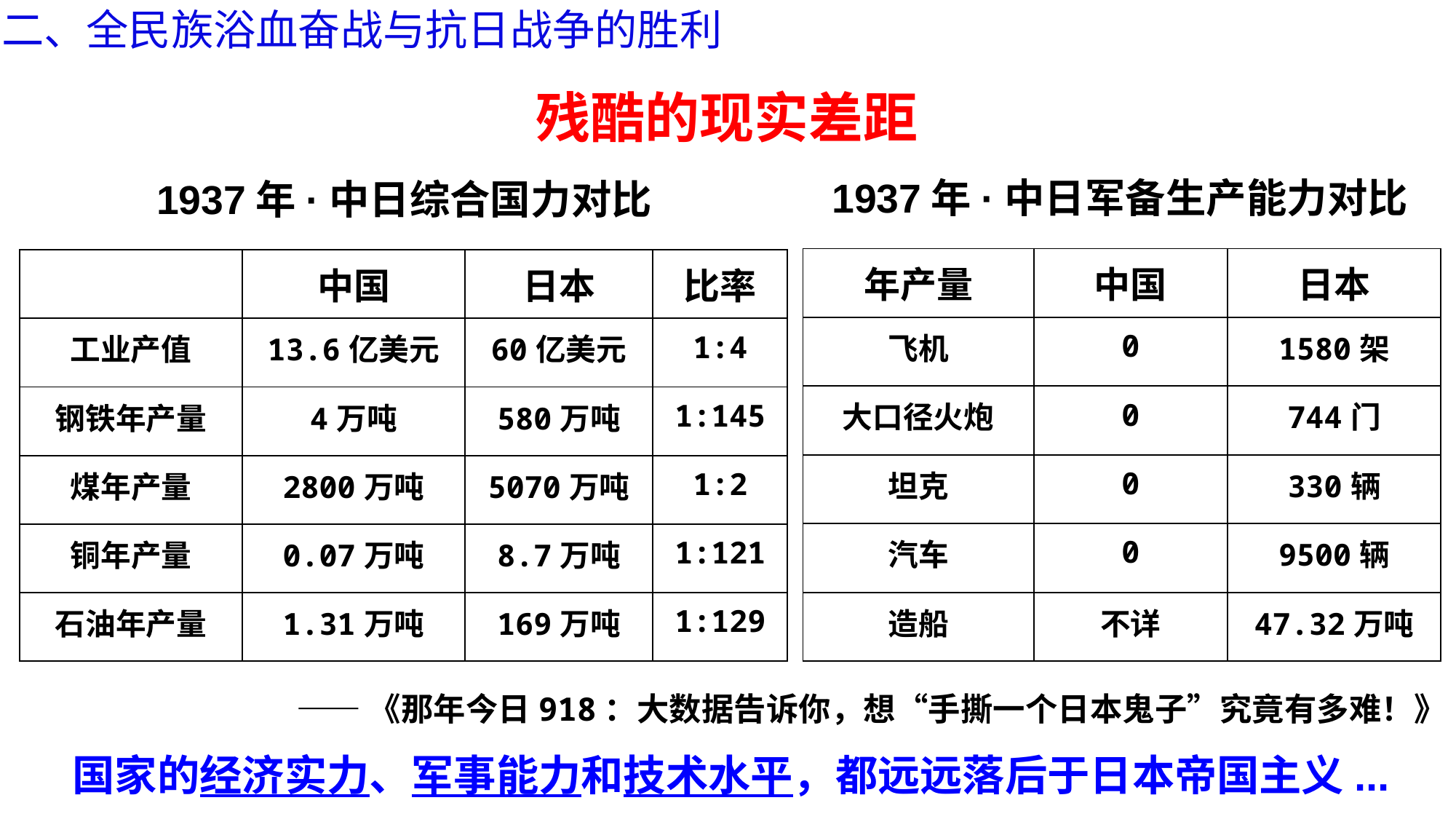

二、全民族浴血奋战与抗日战争的胜利
残酷的现实差距
1937年·中日军备生产能力对比
1937年·中日综合国力对比
| 年产量 | 中国 | 日本 |
| --- | --- | --- |
| 飞机 | 0 | 1580架 |
| 大口径火炮 | 0 | 744门 |
| 坦克 | 0 | 330辆 |
| 汽车 | 0 | 9500辆 |
| 造船 | 不详 | 47.32万吨 |
|  | 中国 | 日本 | 比率 |
| --- | --- | --- | --- |
| 工业产值 | 13.6亿美元 | 60亿美元 | 1:4 |
| 钢铁年产量 | 4万吨 | 580万吨 | 1:145 |
| 煤年产量 | 2800万吨 | 5070万吨 | 1:2 |
| 铜年产量 | 0.07万吨 | 8.7万吨 | 1:121 |
| 石油年产量 | 1.31万吨 | 169万吨 | 1:129 |
                 ——《那年今日918：大数据告诉你，想“手撕一个日本鬼子”究竟有多难！》
国家的经济实力、军事能力和技术水平，都远远落后于日本帝国主义...